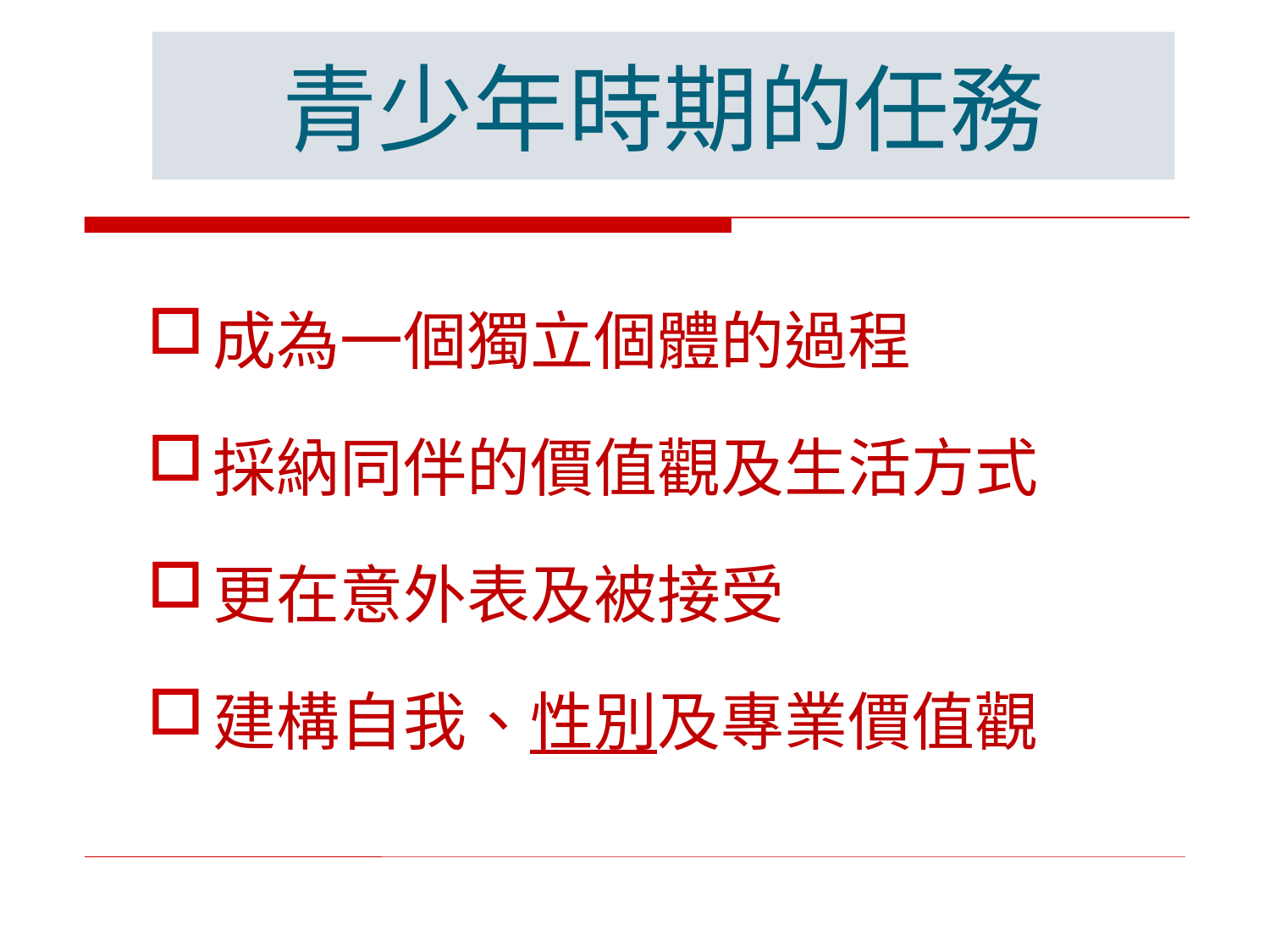

青少年時期的任務
成為一個獨立個體的過程
採納同伴的價值觀及生活方式
更在意外表及被接受
建構自我、性別及專業價值觀